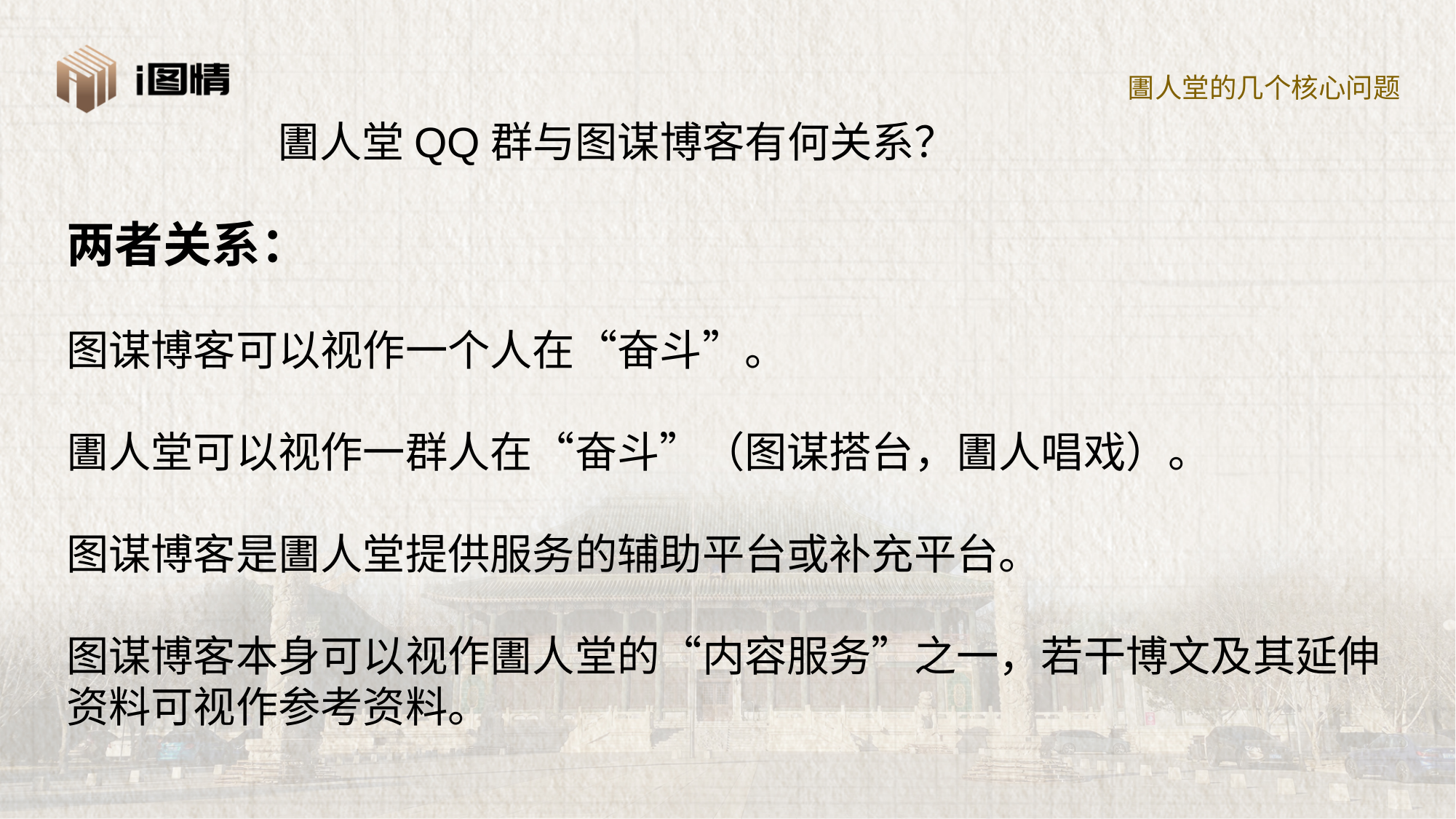

圕人堂的几个核心问题
圕人堂QQ群与图谋博客有何关系？

两者关系：

图谋博客可以视作一个人在“奋斗”。

圕人堂可以视作一群人在“奋斗”（图谋搭台，圕人唱戏）。

图谋博客是圕人堂提供服务的辅助平台或补充平台。

图谋博客本身可以视作圕人堂的“内容服务”之一，若干博文及其延伸资料可视作参考资料。
22